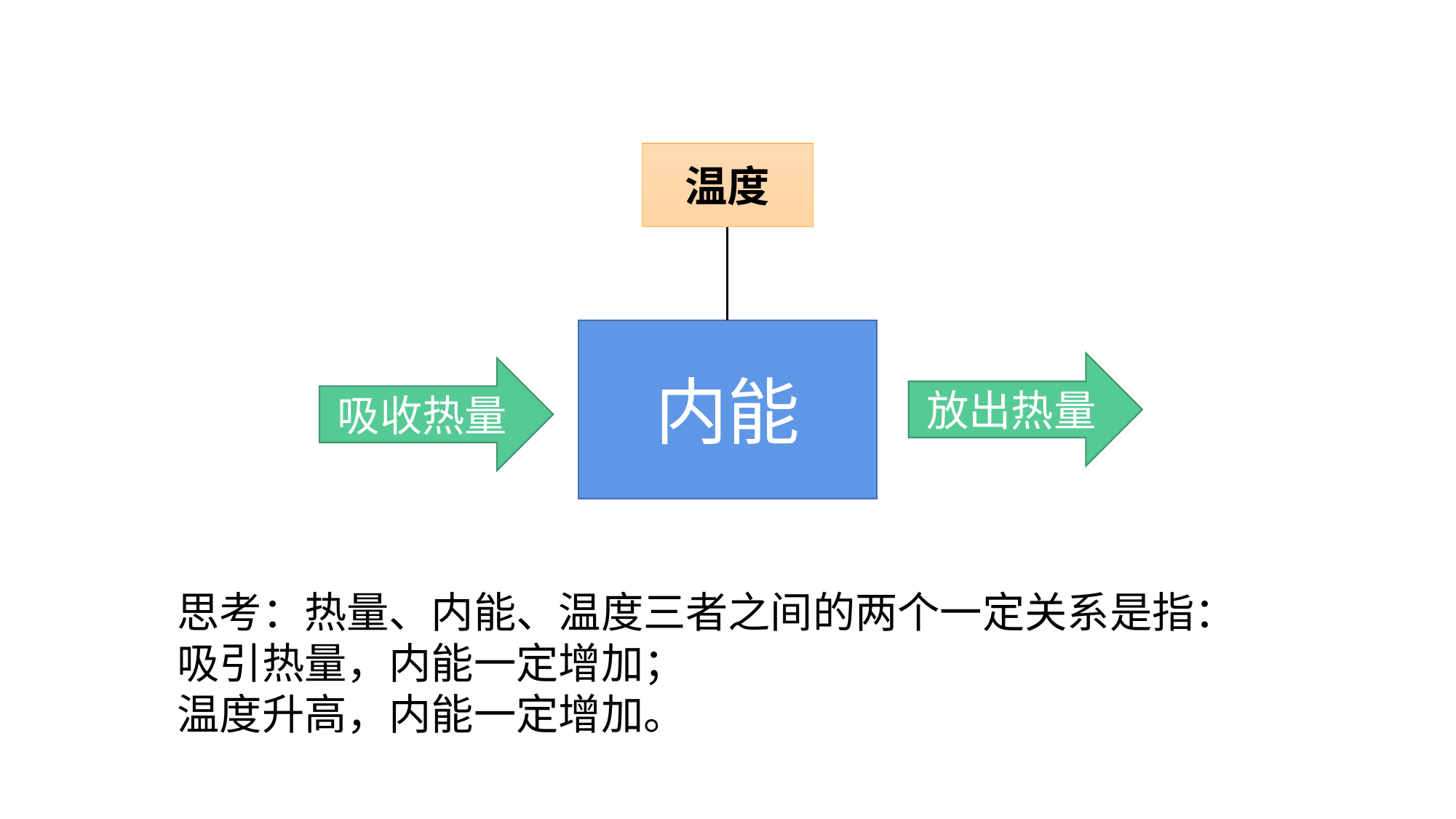

温度
内能
放出热量
吸收热量
思考：热量、内能、温度三者之间的两个一定关系是指：
吸引热量，内能一定增加；
温度升高，内能一定增加。